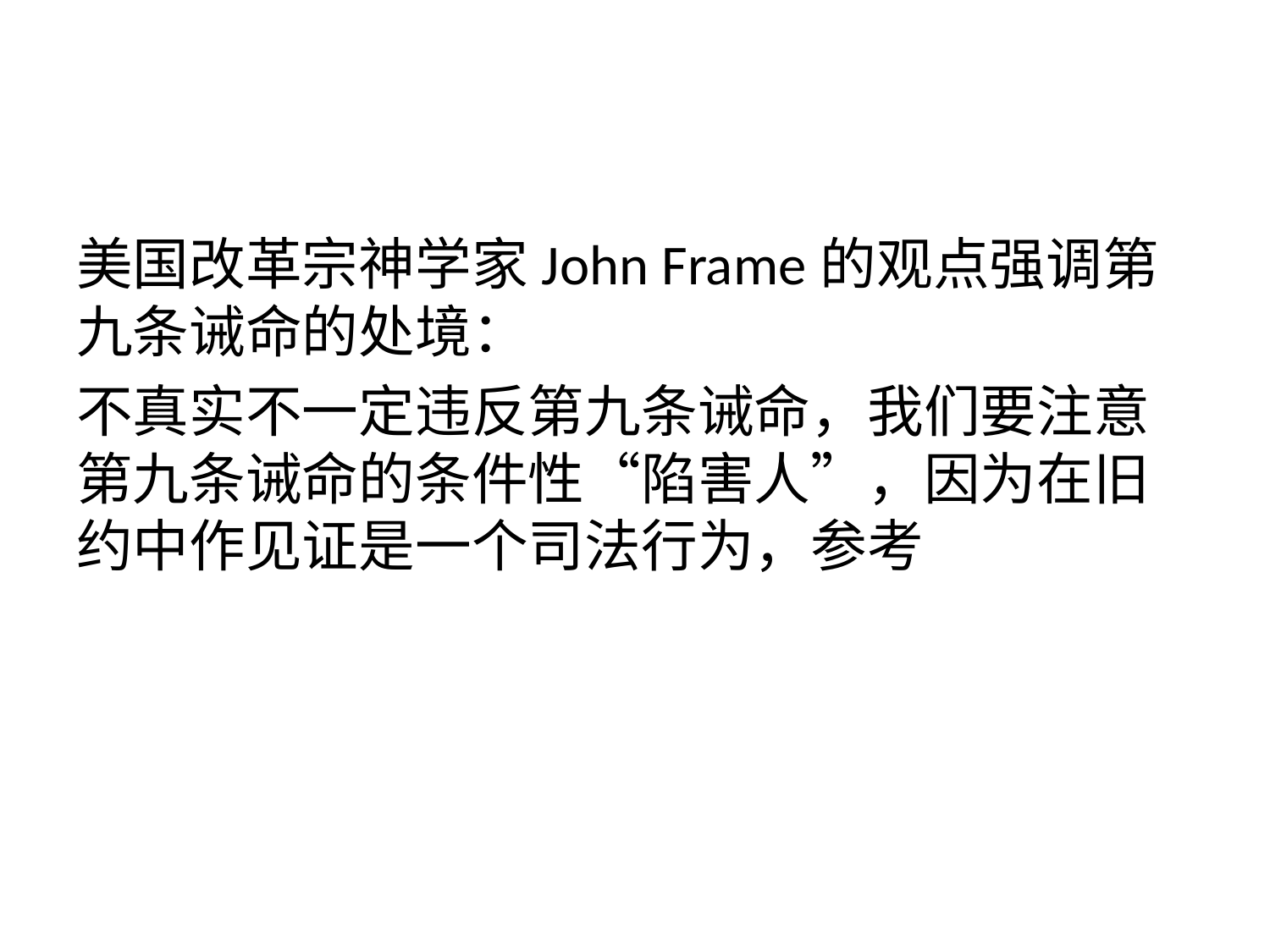

#
美国改革宗神学家John Frame的观点强调第九条诫命的处境：
不真实不一定违反第九条诫命，我们要注意第九条诫命的条件性“陷害人”，因为在旧约中作见证是一个司法行为，参考